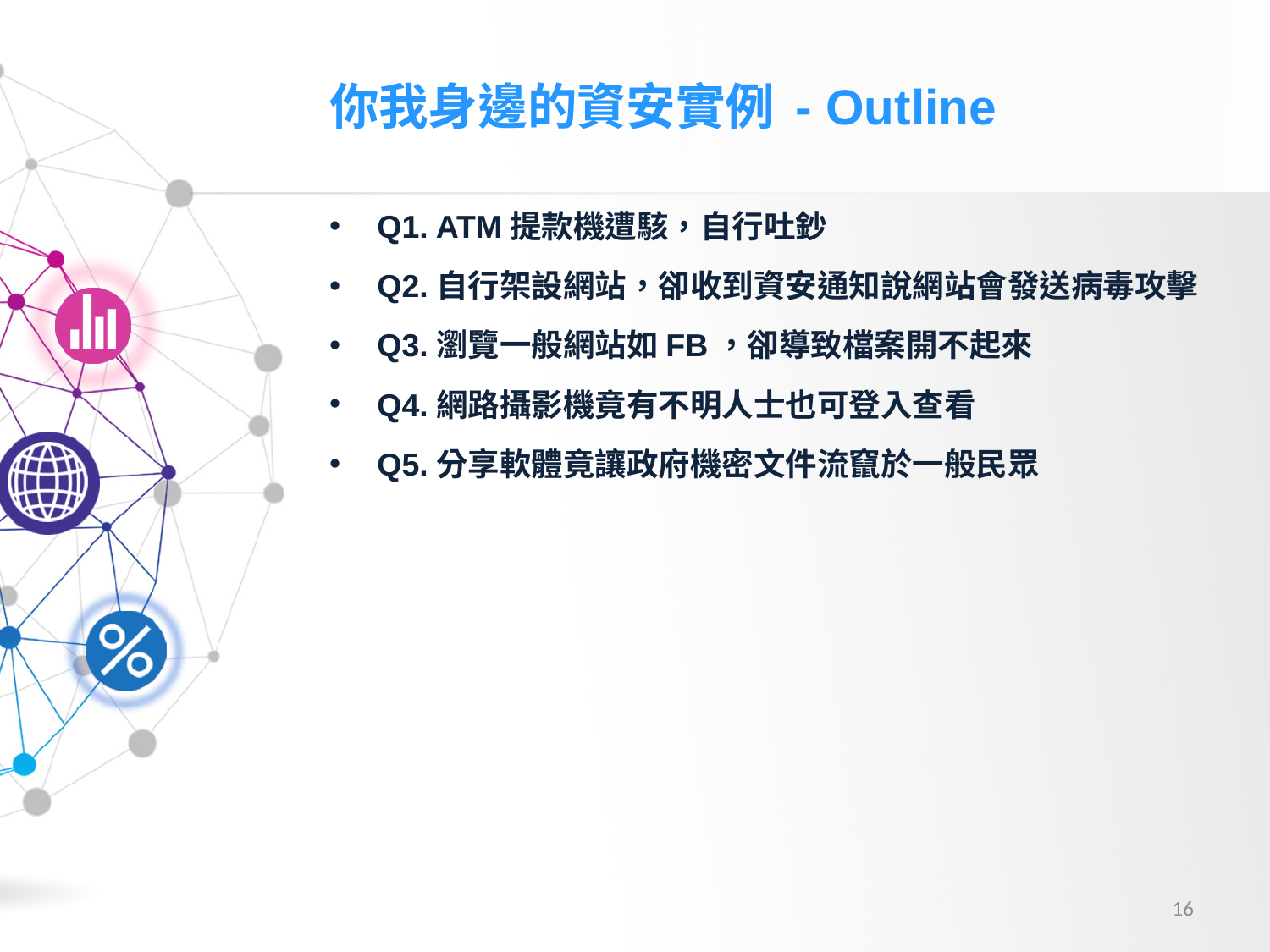

# 你我身邊的資安實例 - Outline
Q1. ATM提款機遭駭，自行吐鈔
Q2.自行架設網站，卻收到資安通知說網站會發送病毒攻擊
Q3.瀏覽一般網站如FB，卻導致檔案開不起來
Q4.網路攝影機竟有不明人士也可登入查看
Q5.分享軟體竟讓政府機密文件流竄於一般民眾
16